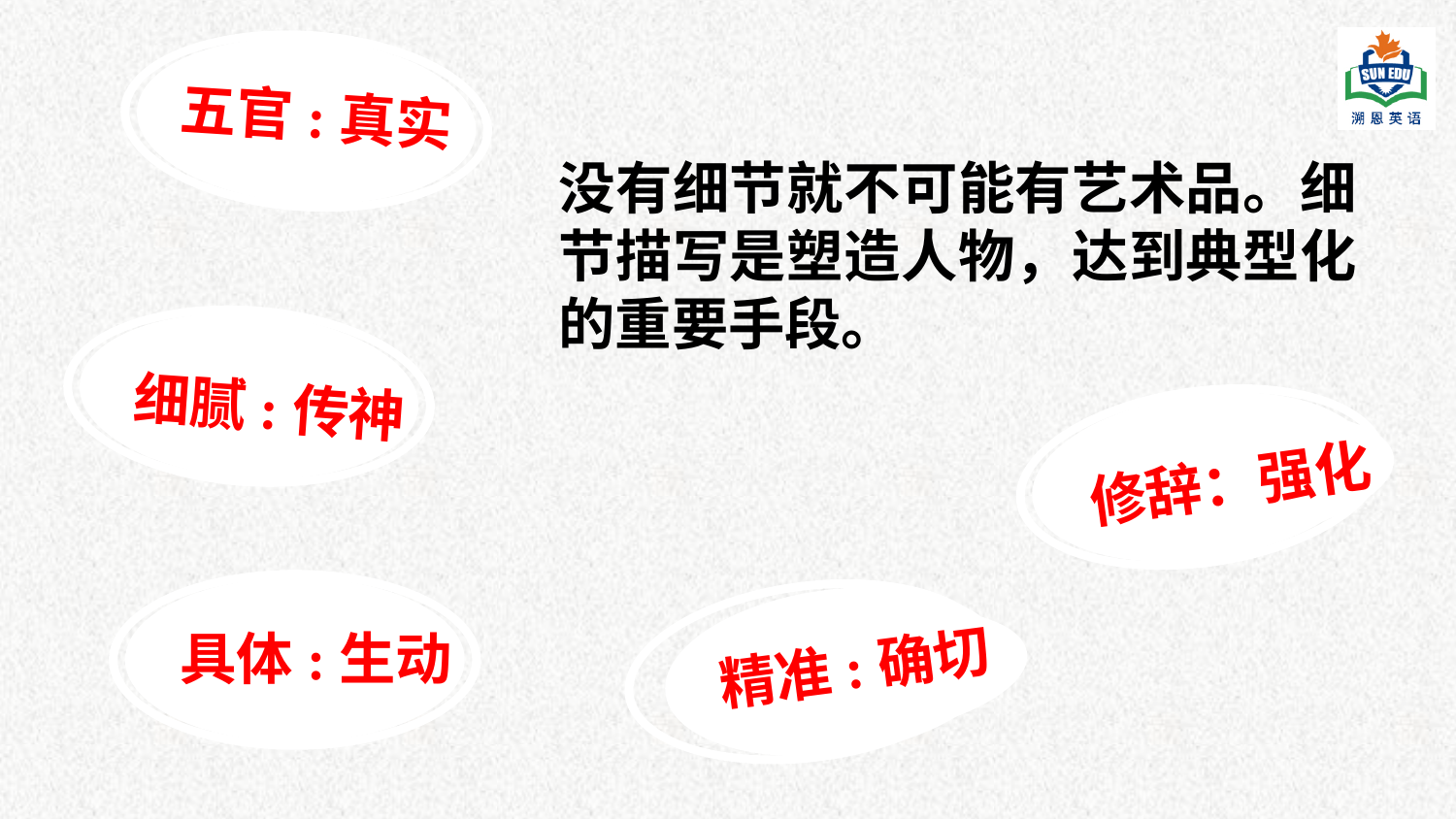

五官:真实

没有细节就不可能有艺术品。细节描写是塑造人物，达到典型化的重要手段。

细腻:传神

精准丰满

修辞：强化

具体:生动

精准丰满

精准:确切